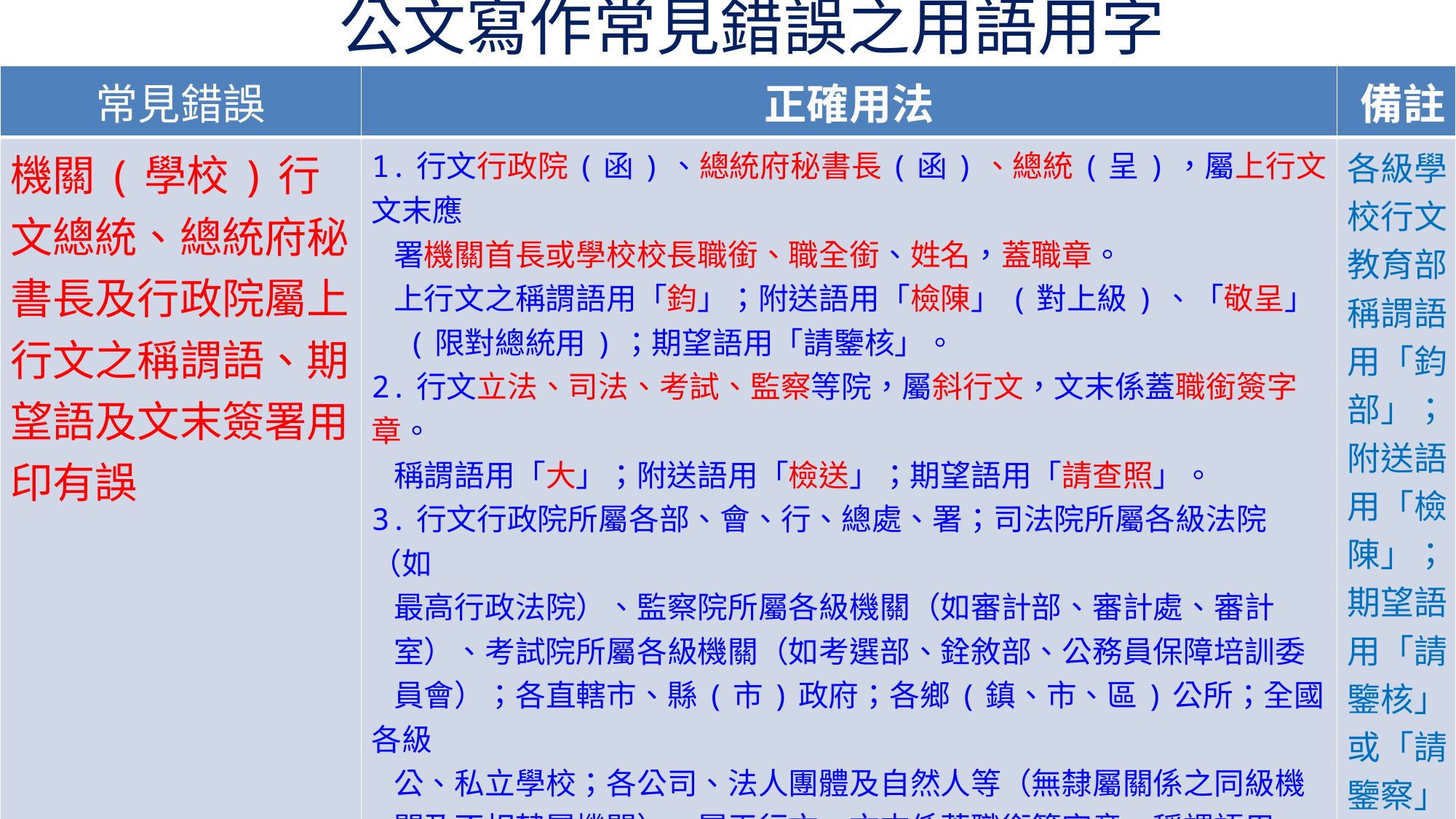

# 公文寫作常見錯誤之用語用字
| 常見錯誤 | 正確用法 | 備註 |
| --- | --- | --- |
| 機關(學校)行文總統、總統府秘書長及行政院屬上行文之稱謂語、期望語及文末簽署用印有誤 | 1.行文行政院(函)、總統府秘書長(函)、總統(呈)，屬上行文，文末應 署機關首長或學校校長職銜、職全銜、姓名，蓋職章。 上行文之稱謂語用「鈞」；附送語用「檢陳」(對上級)、「敬呈」 (限對總統用)；期望語用「請鑒核」。 2.行文立法、司法、考試、監察等院，屬斜行文，文末係蓋職銜簽字章。 稱謂語用「大」；附送語用「檢送」；期望語用「請查照」。 3.行文行政院所屬各部、會、行、總處、署；司法院所屬各級法院（如 最高行政法院）、監察院所屬各級機關（如審計部、審計處、審計 室）、考試院所屬各級機關（如考選部、銓敘部、公務員保障培訓委 員會）；各直轄市、縣(市)政府；各鄉(鎮、市、區)公所；全國各級 公、私立學校；各公司、法人團體及自然人等（無隸屬關係之同級機 關及不相隸屬機關），屬平行文，文末係蓋職銜簽字章。稱謂語用 「貴」「臺端」；附送語用「檢送」；期望語用「請查照」。 (行政院110年7月1日院長電子信箱文書處理相關釋例) 4.正本及副本，均用規定公文紙繕印，蓋用印信或章戳；以電子文件行 之者，得不蓋用印信或章戳，並應附加電子簽章。 (文書處理手冊十、)(實務上常見電子公文對上行文鍵入機關首長職銜 及姓名以示敬；平行文及下行文則留空，亦無不可) | 各級學校行文教育部稱謂語用「鈞部」；附送語用「檢陳」；期望語用「請鑒核」或「請鑒察」。 |